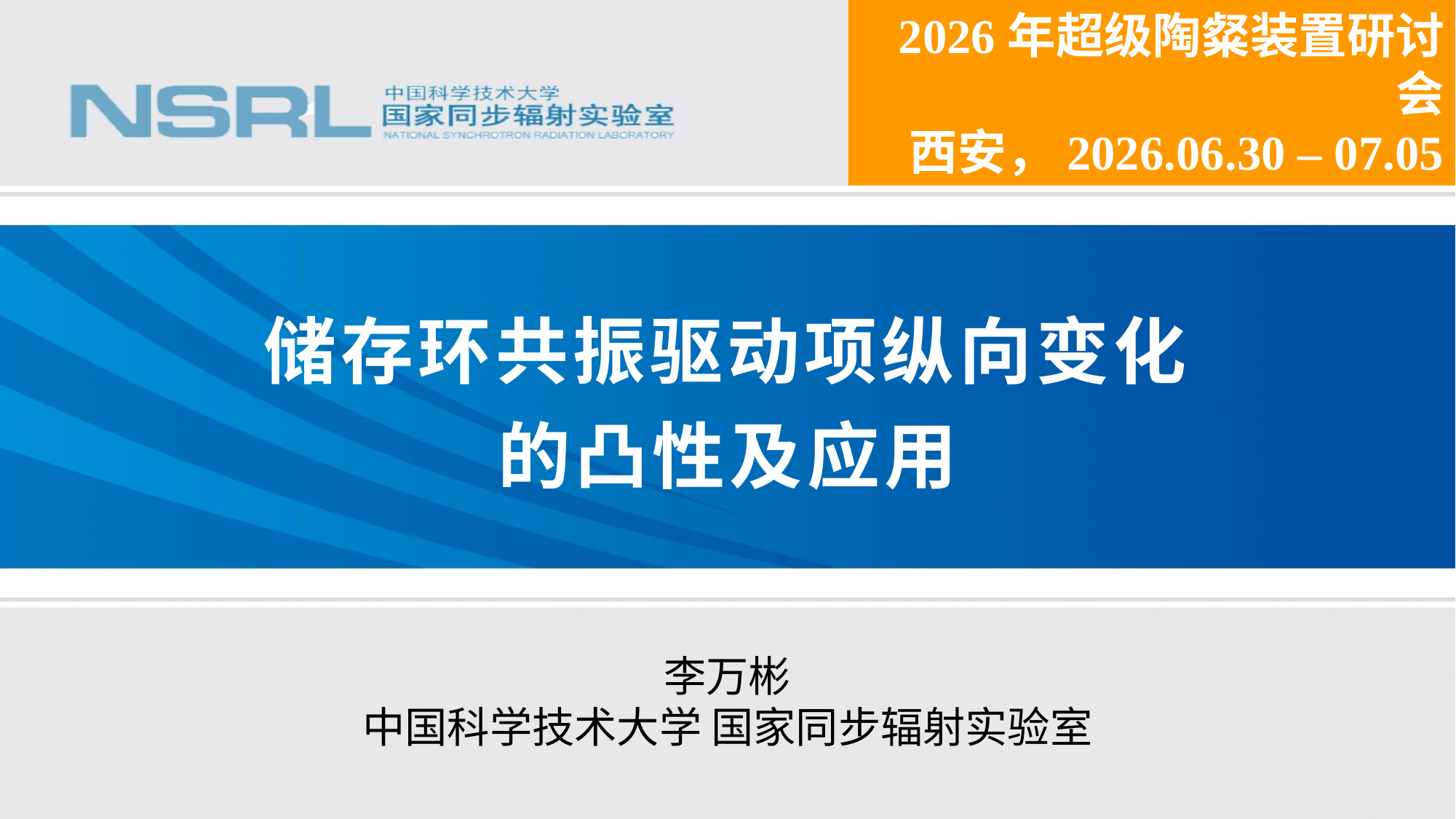

2026年超级陶粲装置研讨会
西安，2026.06.30 – 07.05
# 储存环共振驱动项纵向变化 的凸性及应用
李万彬
中国科学技术大学 国家同步辐射实验室